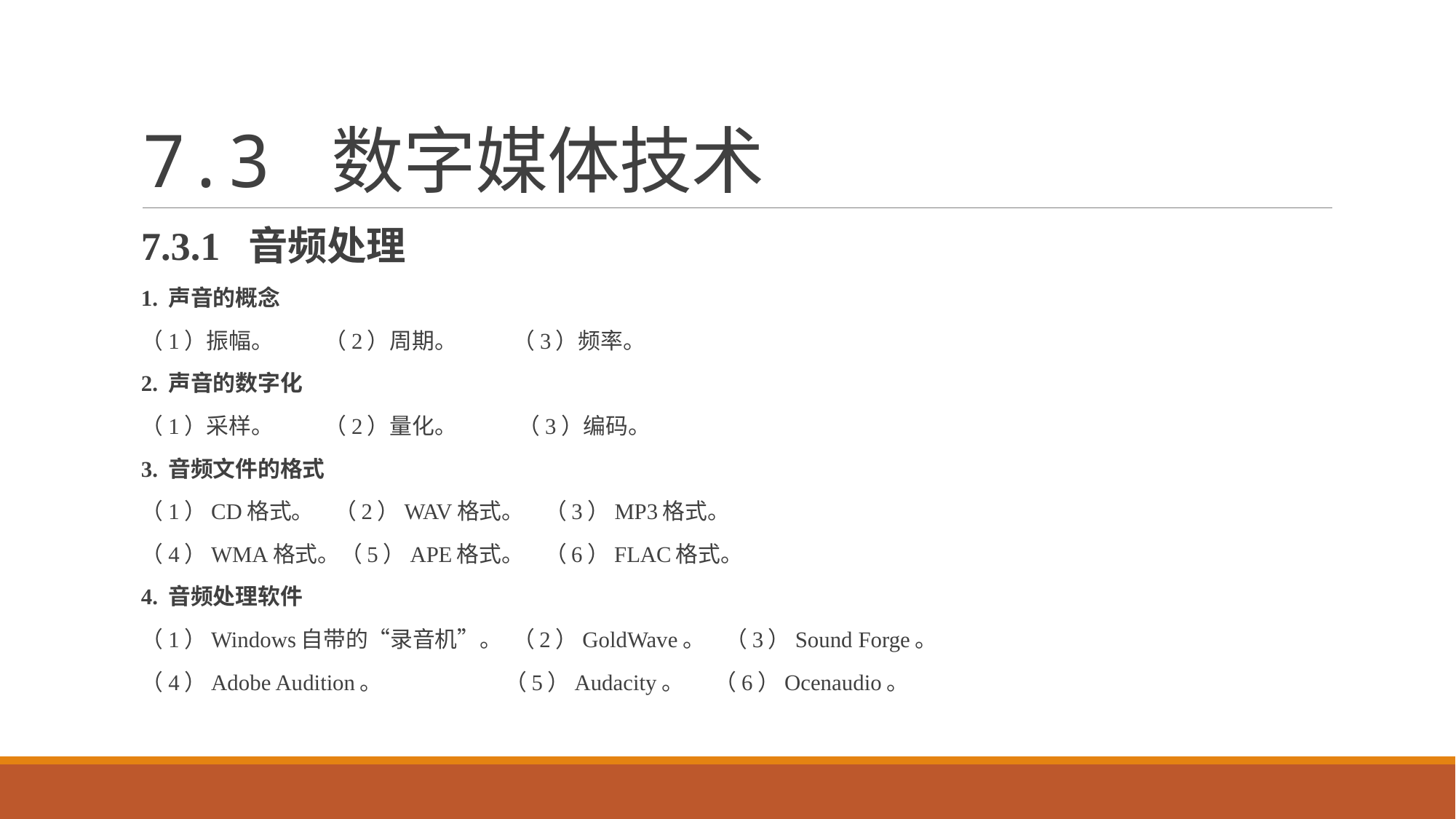

# 7.3 数字媒体技术
7.3.1  音频处理
1. 声音的概念
（1）振幅。          （2）周期。           （3）频率。
2. 声音的数字化
（1）采样。          （2）量化。            （3）编码。
3. 音频文件的格式
（1）CD格式。    （2）WAV格式。    （3）MP3格式。
（4）WMA格式。（5）APE格式。    （6）FLAC格式。
4. 音频处理软件
（1）Windows自带的“录音机”。  （2）GoldWave。    （3）Sound Forge。
（4）Adobe Audition。                        （5）Audacity。      （6）Ocenaudio。